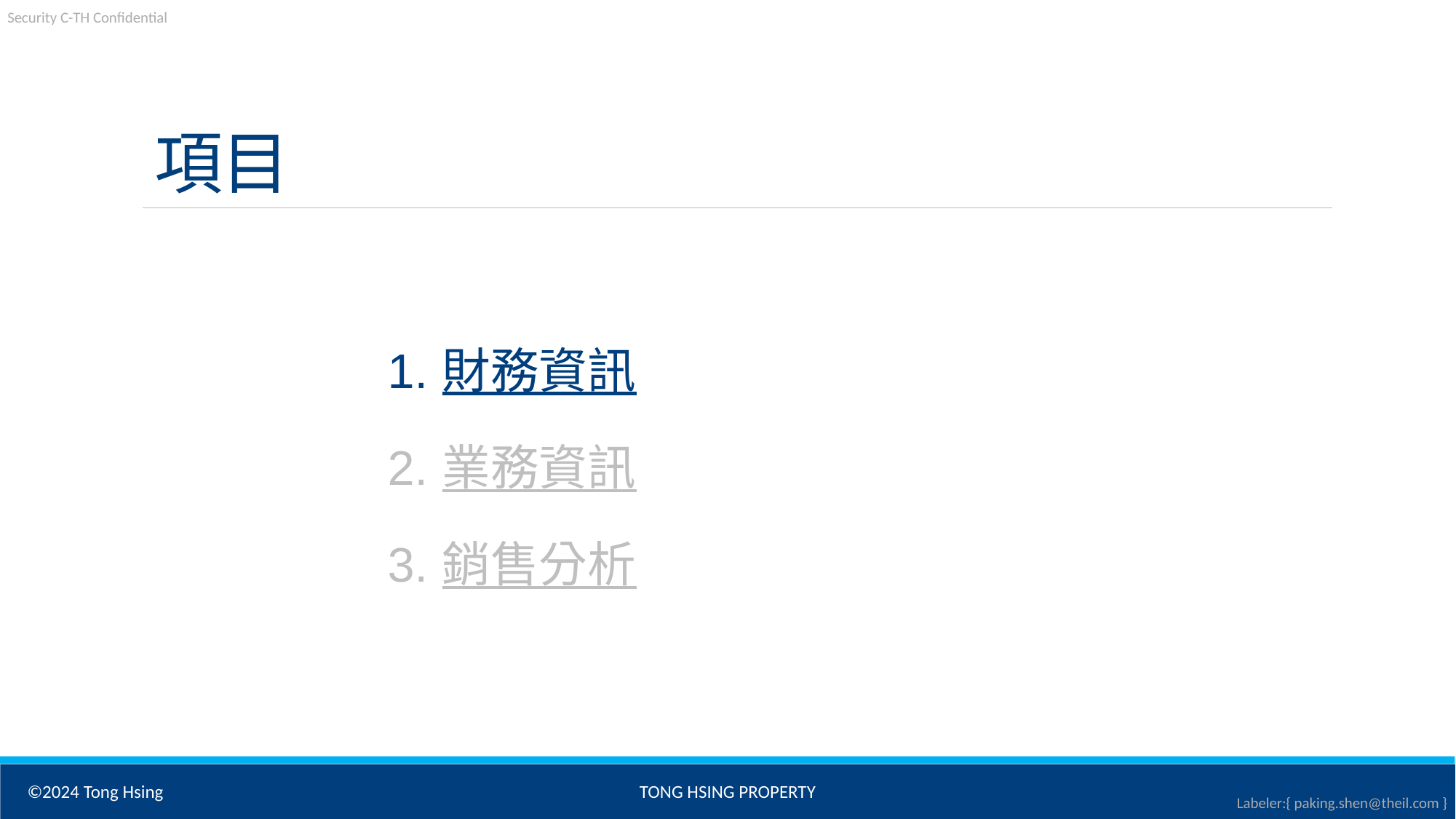

項目
財務資訊
業務資訊
銷售分析
©2024 Tong Hsing
TONG HSING PROPERTY